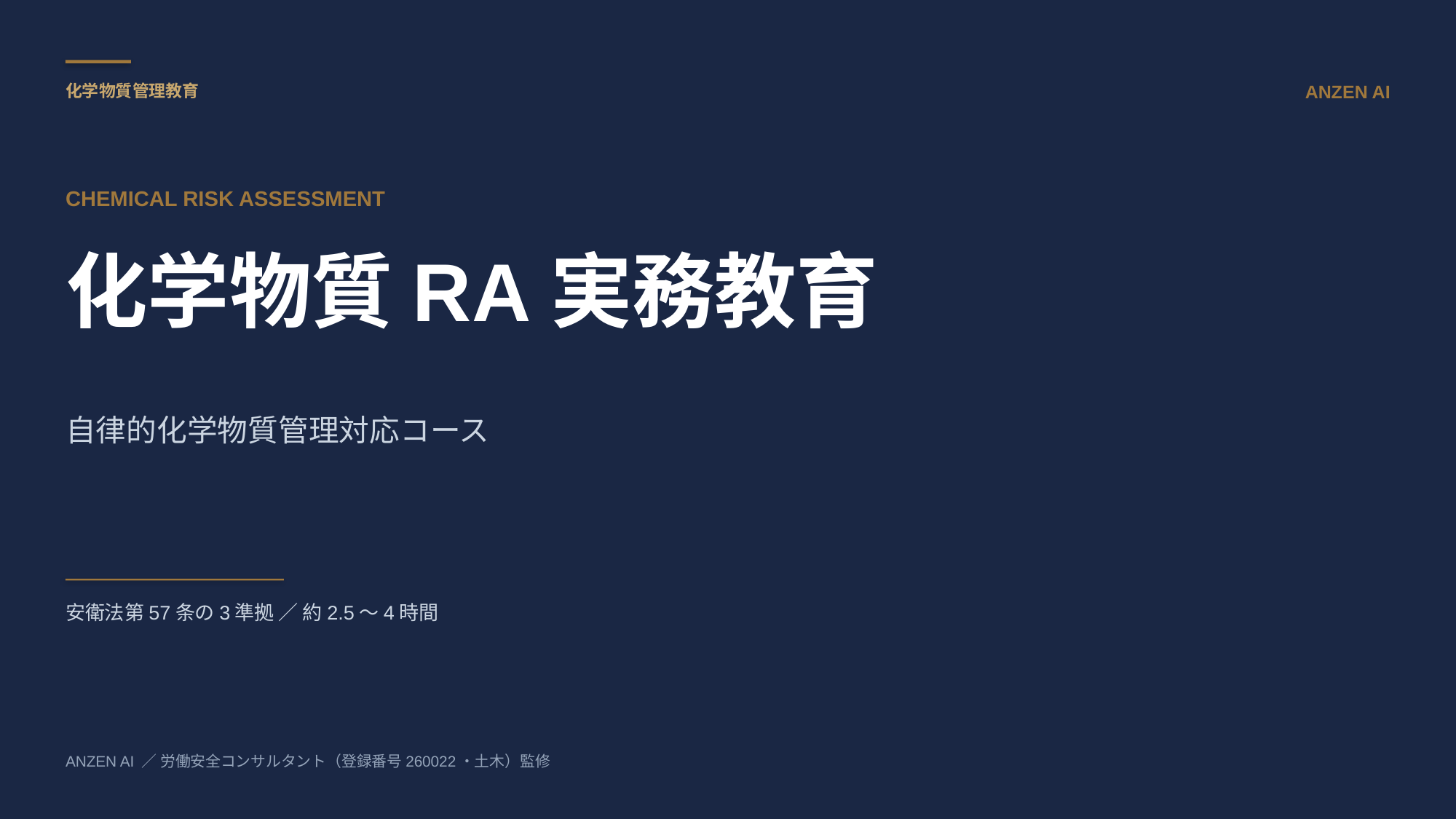

化学物質管理教育
ANZEN AI
CHEMICAL RISK ASSESSMENT
化学物質RA実務教育
自律的化学物質管理対応コース

安衛法第57条の3準拠 ／ 約2.5〜4時間
ANZEN AI ／ 労働安全コンサルタント（登録番号260022・土木）監修